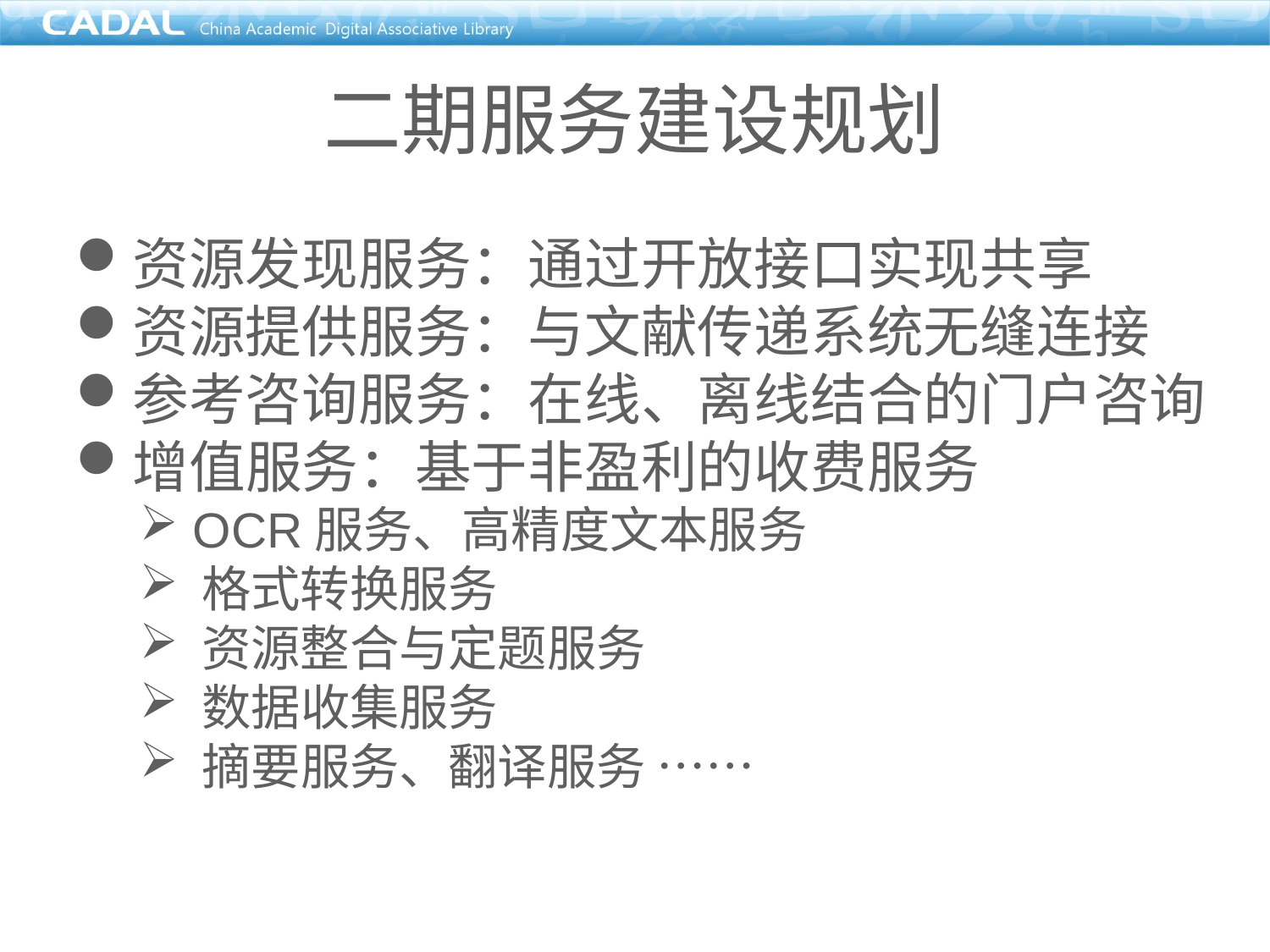

二期服务建设规划
资源发现服务：通过开放接口实现共享
资源提供服务：与文献传递系统无缝连接
参考咨询服务：在线、离线结合的门户咨询
增值服务：基于非盈利的收费服务
 OCR服务、高精度文本服务
 格式转换服务
 资源整合与定题服务
 数据收集服务
 摘要服务、翻译服务 ……